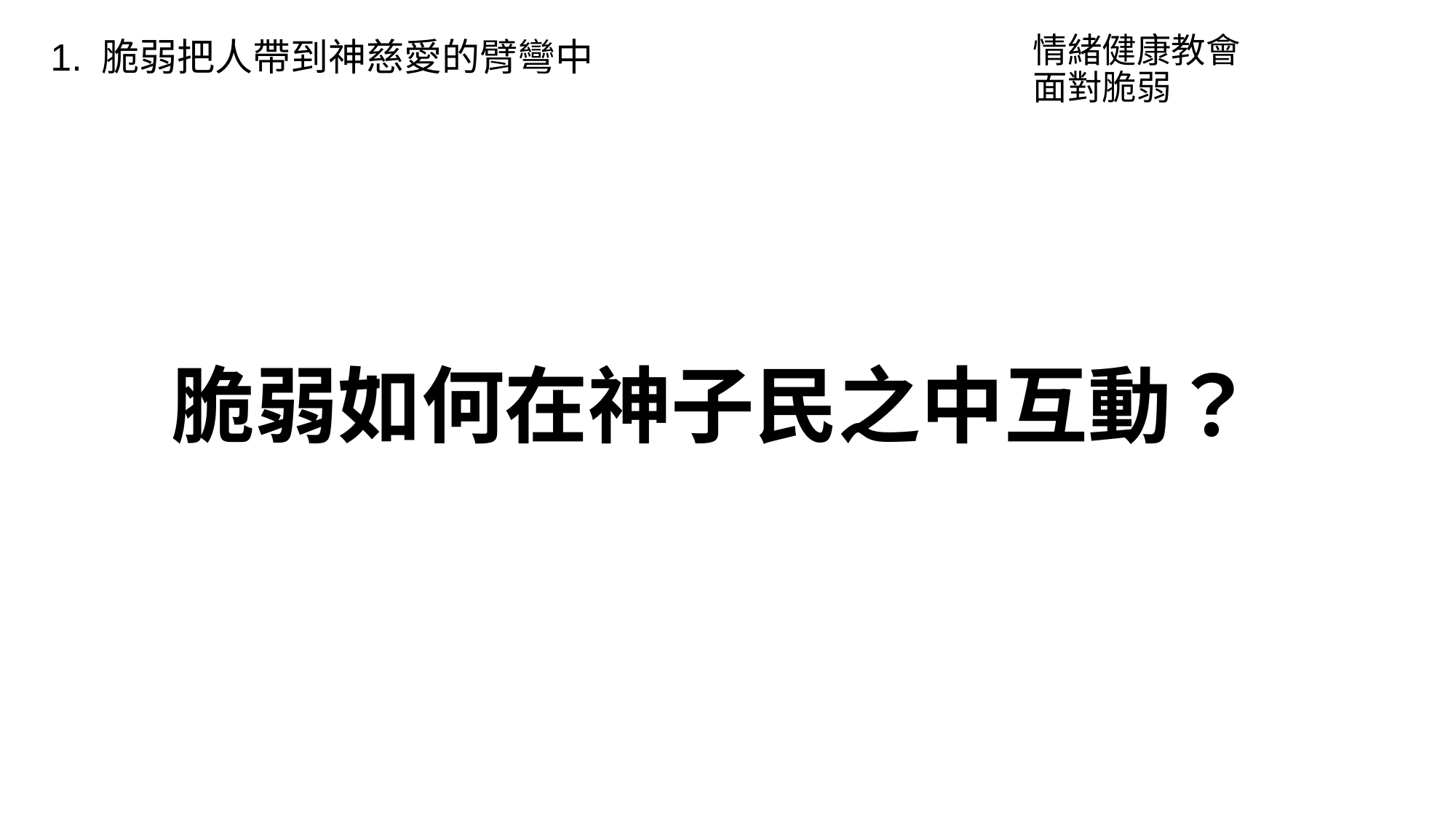

情緒健康教會
面對脆弱
1. 脆弱把人帶到神慈愛的臂彎中
脆弱如何在神子民之中互動？